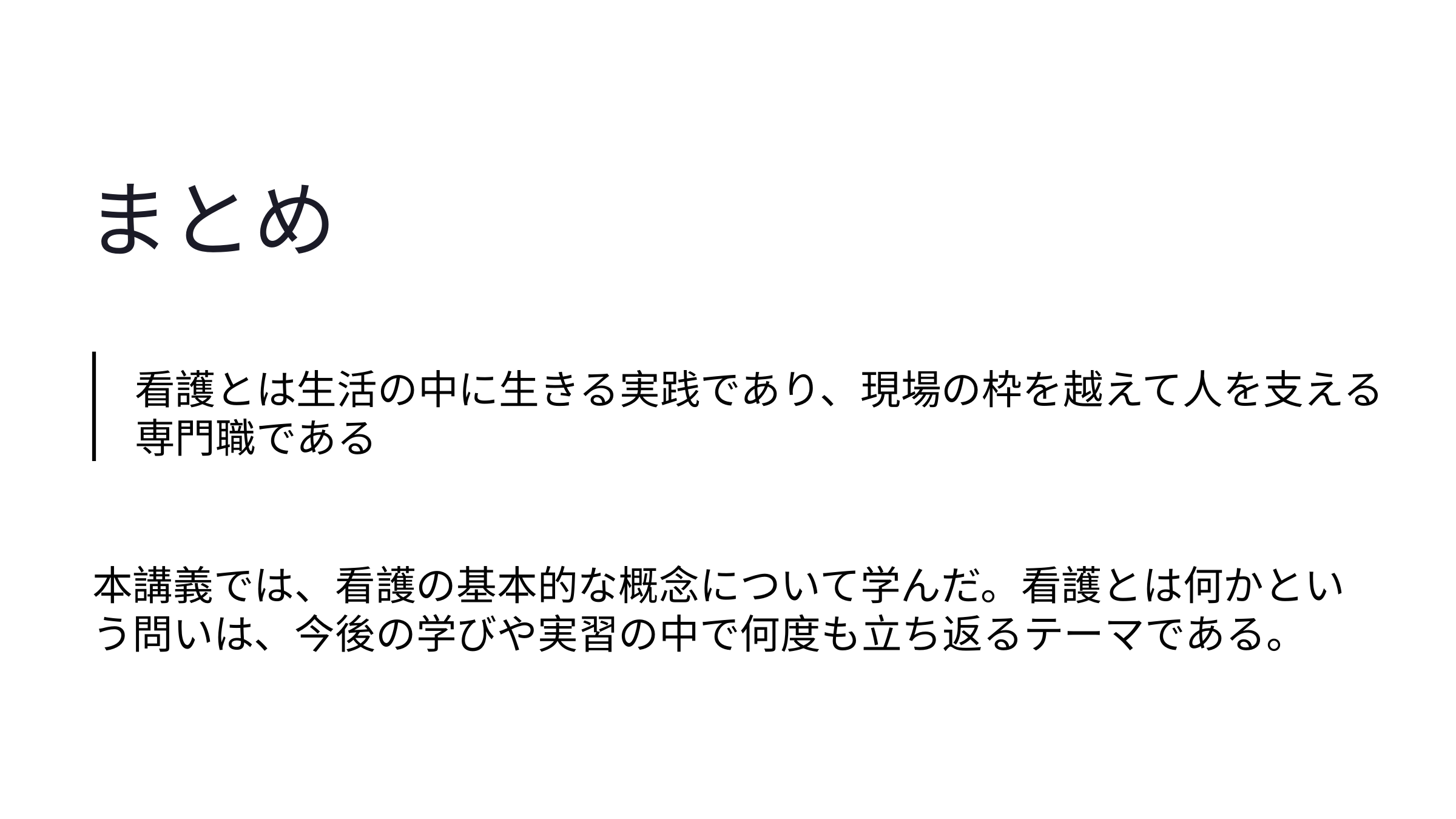

まとめ

看護とは生活の中に生きる実践であり、現場の枠を越えて人を支える
専門職である
本講義では、看護の基本的な概念について学んだ。看護とは何かという問いは、今後の学びや実習の中で何度も立ち返るテーマである。